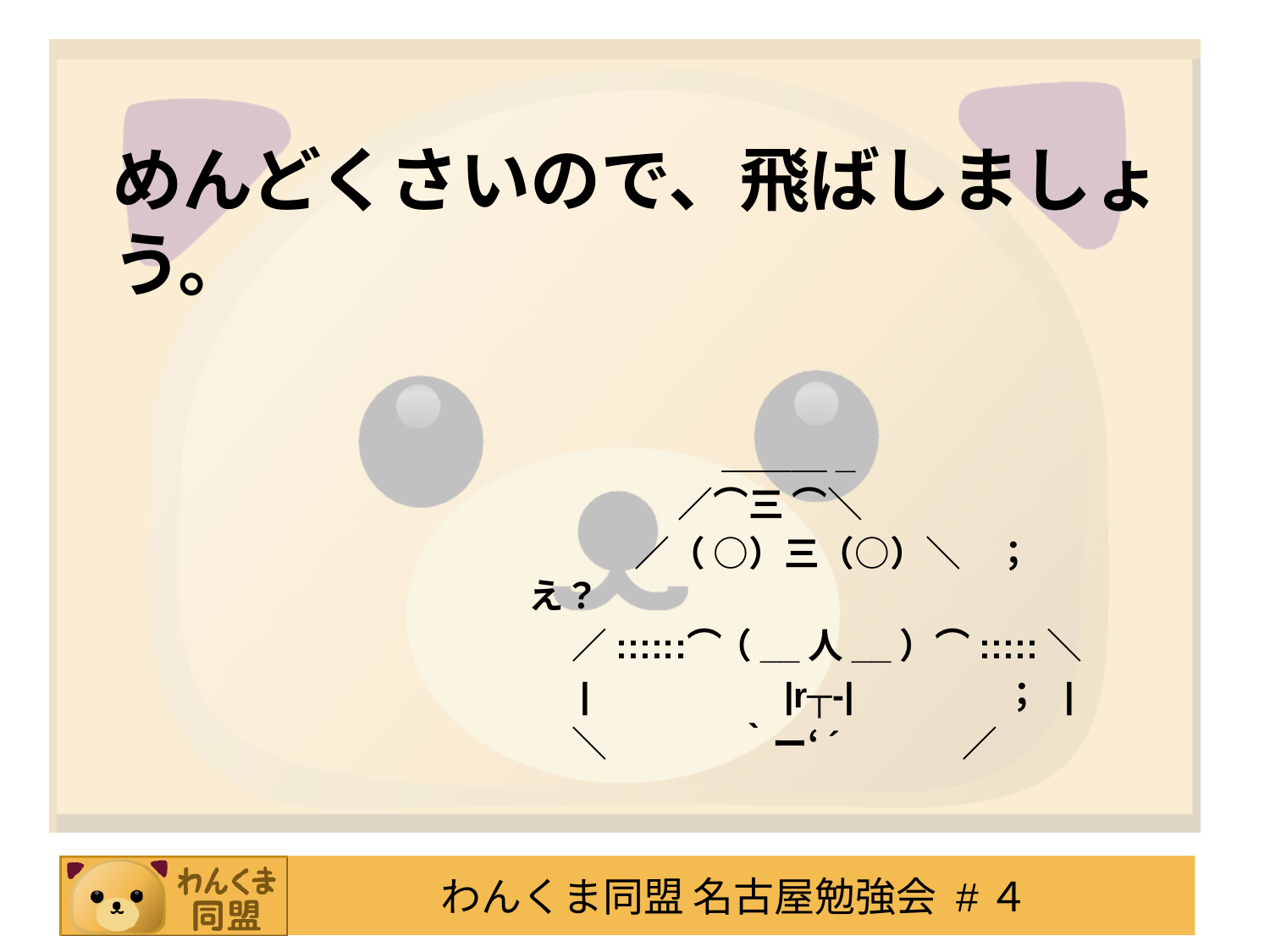

# めんどくさいので、飛ばしましょう。
　 　 　　　＿＿＿_
　 　　　／⌒三 ⌒＼
　　　／（ ○）三（○）＼　；　　　え？
　 ／::::::⌒（__人__）⌒:::::＼
　 |　　　　　|r┬-|　　　　；  |
　 ＼ 　　 　 ｀ー‘´　　 　／